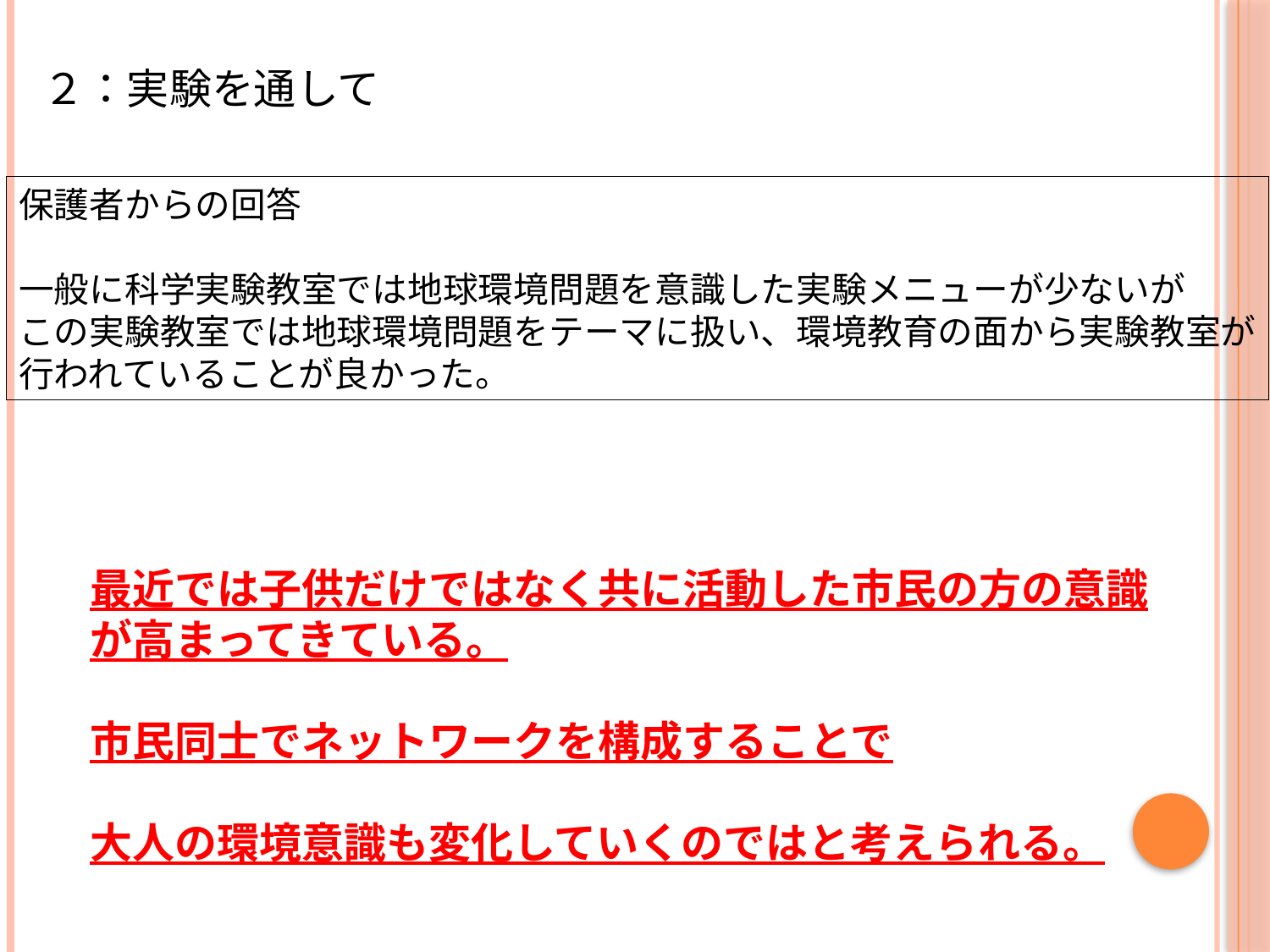

２：実験を通して
保護者からの回答

一般に科学実験教室では地球環境問題を意識した実験メニューが少ないが
この実験教室では地球環境問題をテーマに扱い、環境教育の面から実験教室が
行われていることが良かった。
最近では子供だけではなく共に活動した市民の方の意識
が高まってきている。

市民同士でネットワークを構成することで

大人の環境意識も変化していくのではと考えられる。